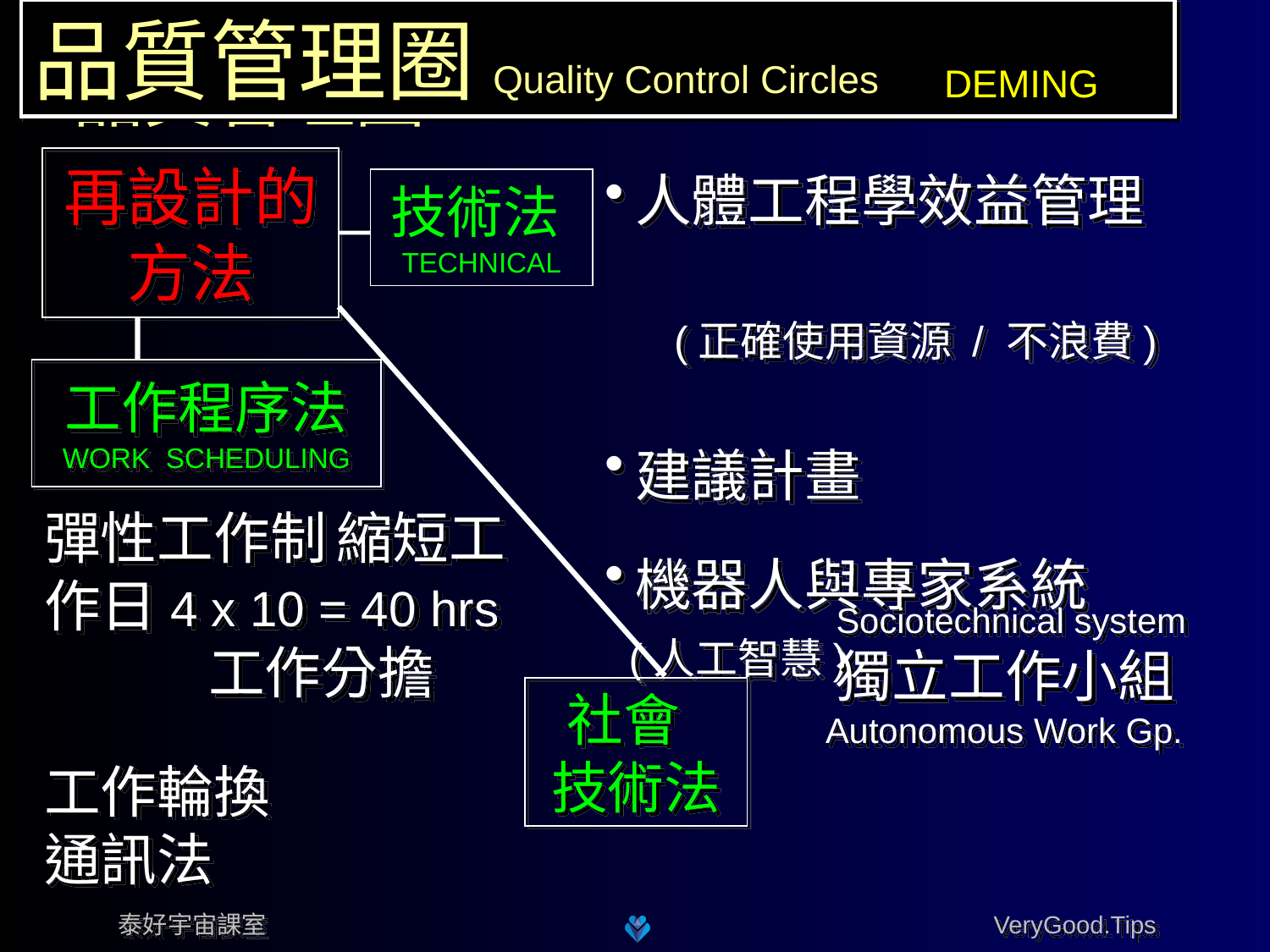

品質管理圈 Quality Control Circles
品質管理圈
DEMING
再設計的
方法
人體工程學效益管理
  (正確使用資源 / 不浪費)
建議計畫
機器人與專家系統
  (人工智慧)
技術法
TECHNICAL

工作程序法
WORK  SCHEDULING
彈性工作制 縮短工作日 4 x 10 = 40 hrs                 工作分擔
工作輪換
通訊法
Sociotechnical system
獨立工作小組    Autonomous Work Gp.
社會
技術法